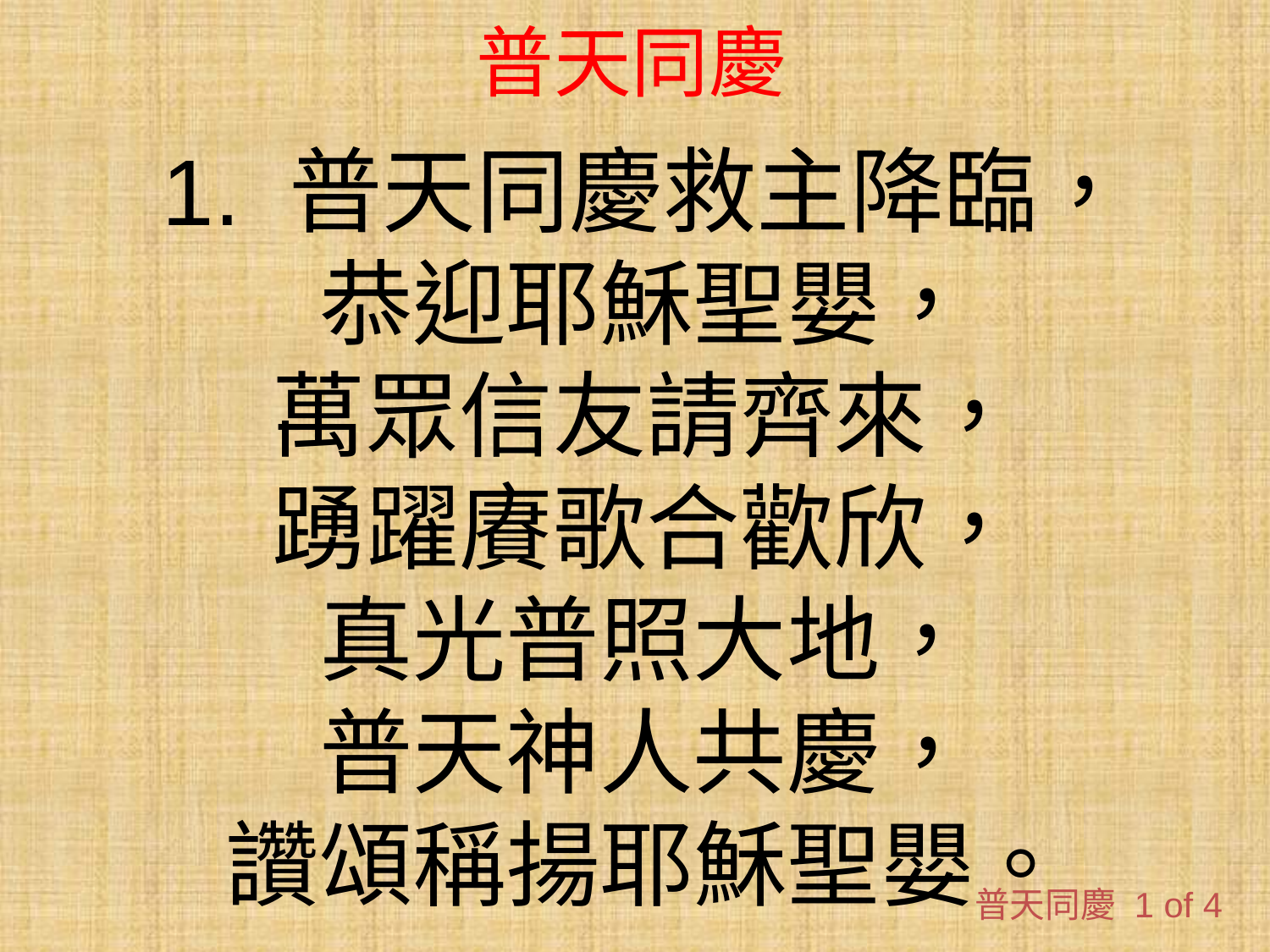

# 普天同慶
1. 普天同慶救主降臨，
恭迎耶穌聖嬰，
萬眾信友請齊來，
踴躍賡歌合歡欣，
真光普照大地，
普天神人共慶，
讚頌稱揚耶穌聖嬰。
普天同慶 1 of 4